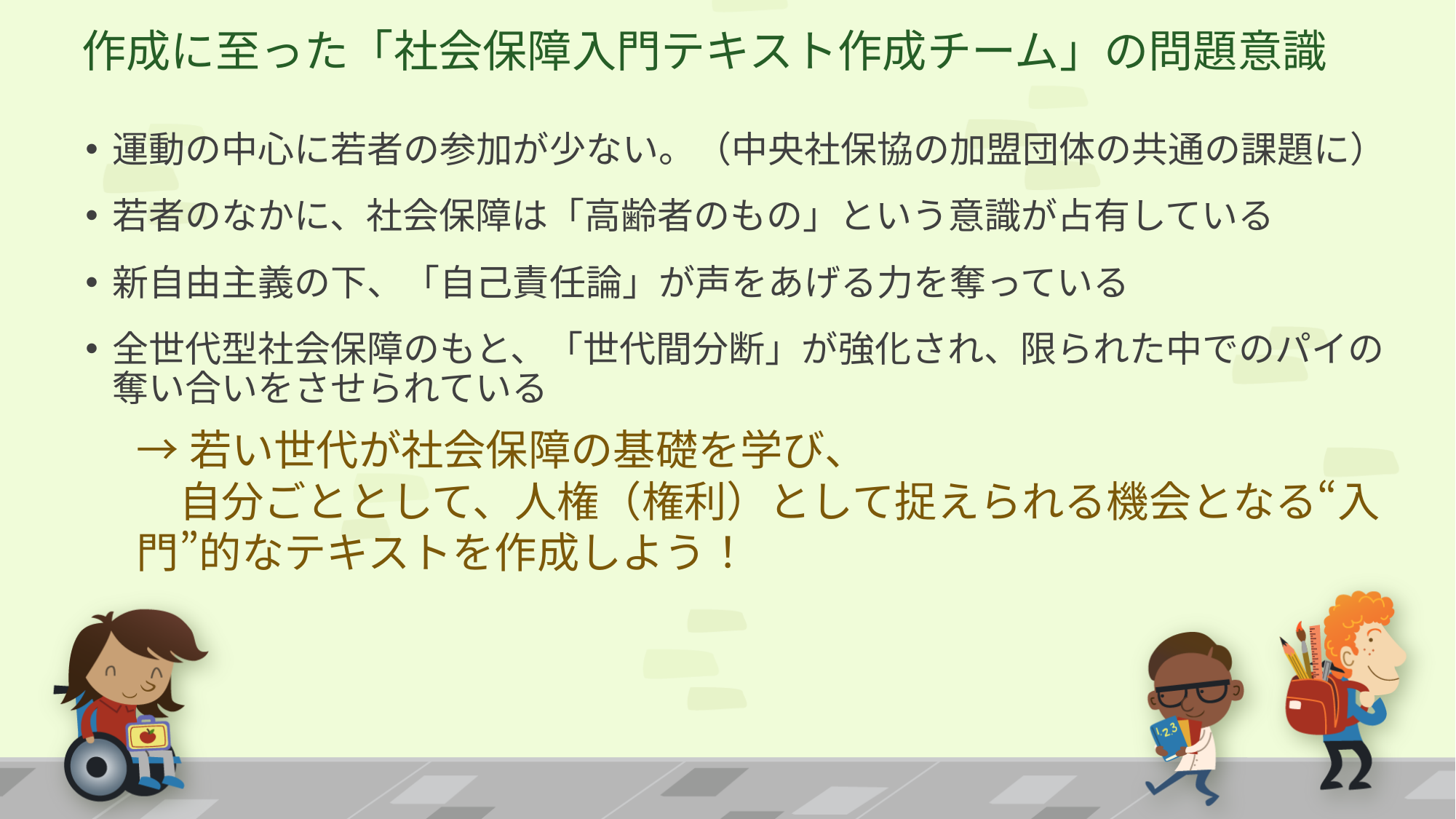

# 作成に至った「社会保障入門テキスト作成チーム」の問題意識
運動の中心に若者の参加が少ない。（中央社保協の加盟団体の共通の課題に）
若者のなかに、社会保障は「高齢者のもの」という意識が占有している
新自由主義の下、「自己責任論」が声をあげる力を奪っている
全世代型社会保障のもと、「世代間分断」が強化され、限られた中でのパイの奪い合いをさせられている
→若い世代が社会保障の基礎を学び、
　自分ごととして、人権（権利）として捉えられる機会となる“入門”的なテキストを作成しよう！